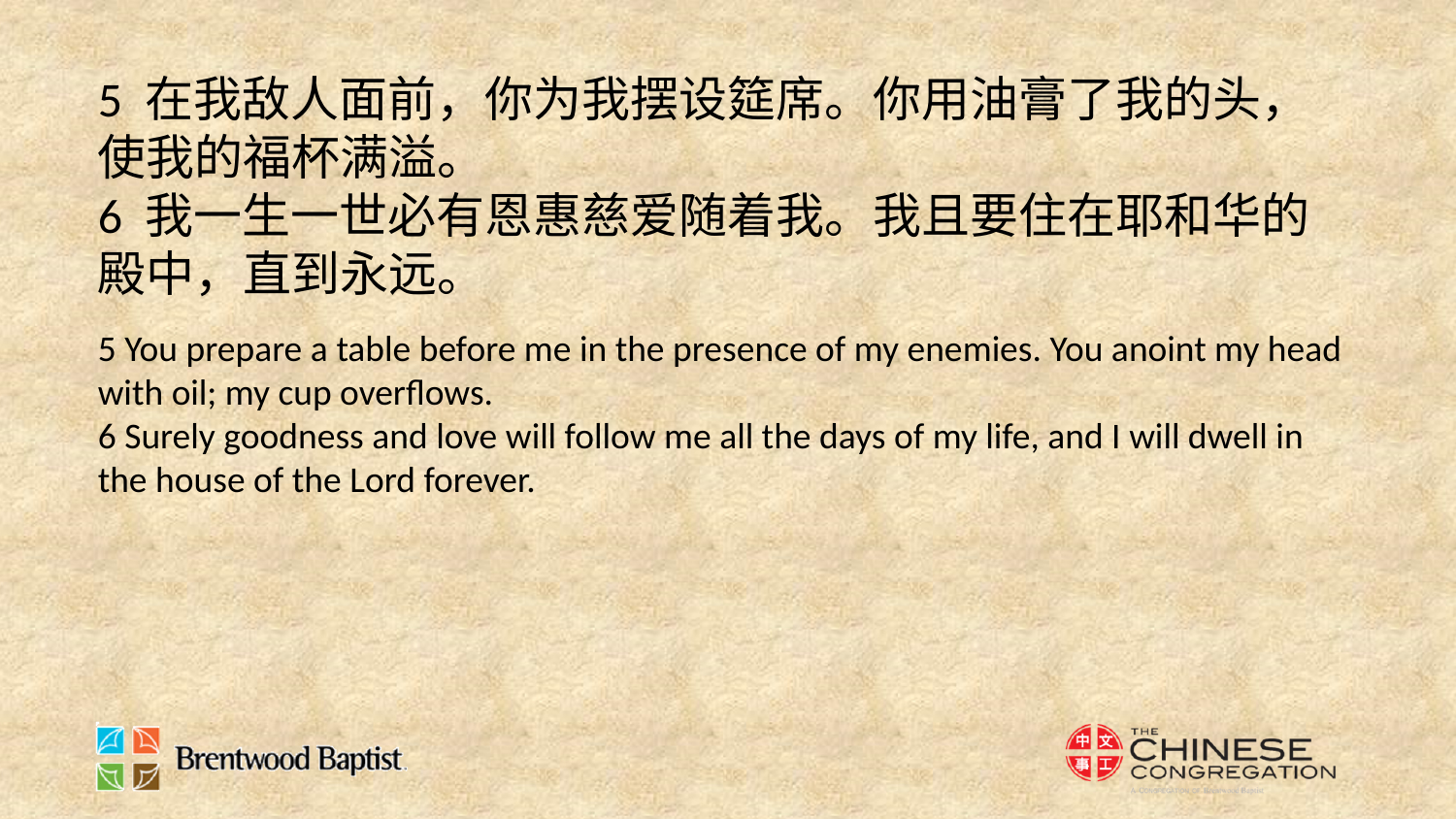

5 在我敌人面前，你为我摆设筵席。你用油膏了我的头，使我的福杯满溢。
6 我一生一世必有恩惠慈爱随着我。我且要住在耶和华的殿中，直到永远。

5 You prepare a table before me in the presence of my enemies. You anoint my head with oil; my cup overflows.
6 Surely goodness and love will follow me all the days of my life, and I will dwell in the house of the Lord forever.